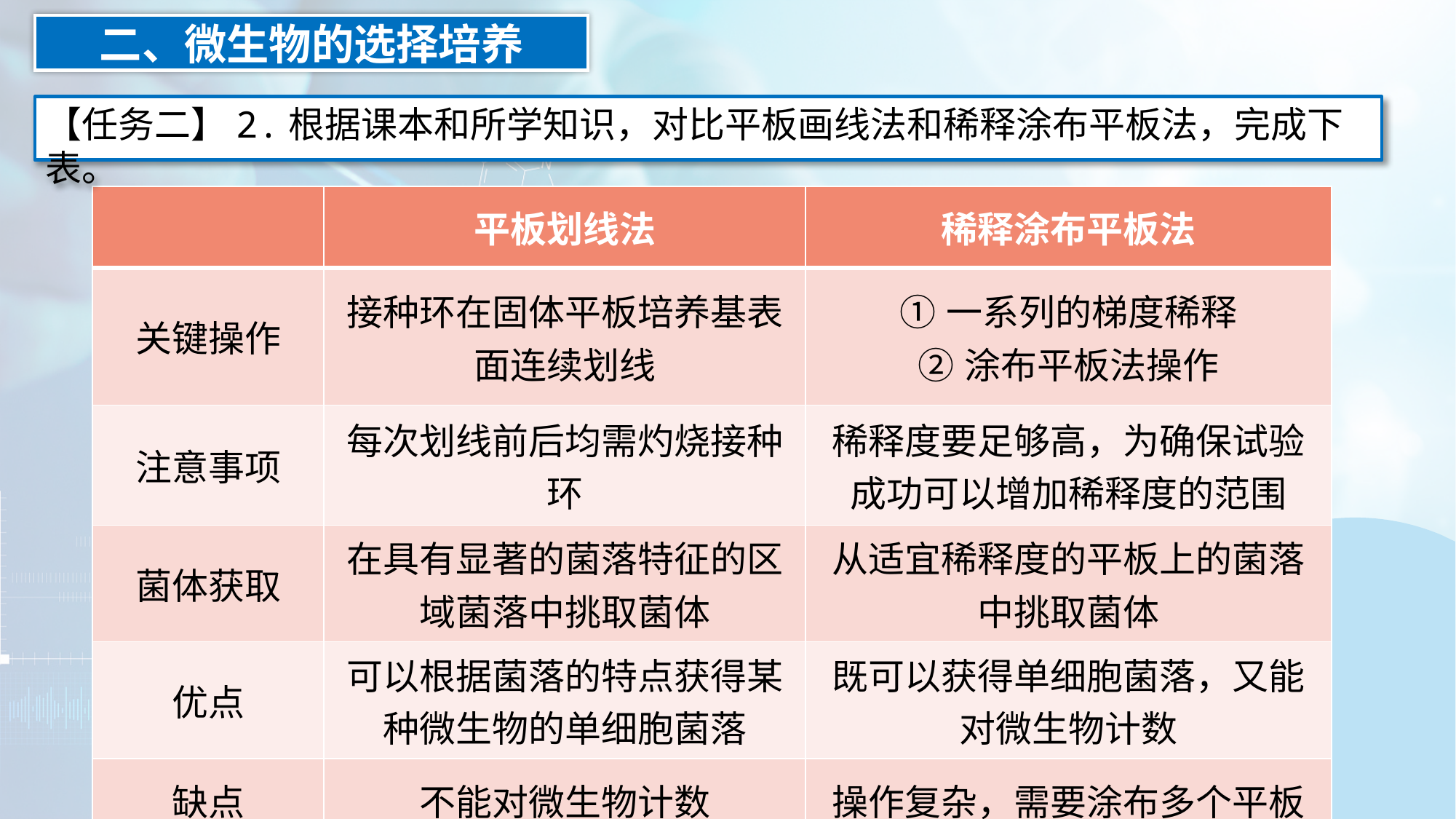

二、微生物的选择培养
【任务二】2.根据课本和所学知识，对比平板画线法和稀释涂布平板法，完成下表。
|  | 平板划线法 | 稀释涂布平板法 |
| --- | --- | --- |
| 关键操作 | 接种环在固体平板培养基表面连续划线 | ①一系列的梯度稀释 ②涂布平板法操作 |
| 注意事项 | 每次划线前后均需灼烧接种环 | 稀释度要足够高，为确保试验成功可以增加稀释度的范围 |
| 菌体获取 | 在具有显著的菌落特征的区域菌落中挑取菌体 | 从适宜稀释度的平板上的菌落中挑取菌体 |
| 优点 | 可以根据菌落的特点获得某种微生物的单细胞菌落 | 既可以获得单细胞菌落，又能对微生物计数 |
| 缺点 | 不能对微生物计数 | 操作复杂，需要涂布多个平板 |